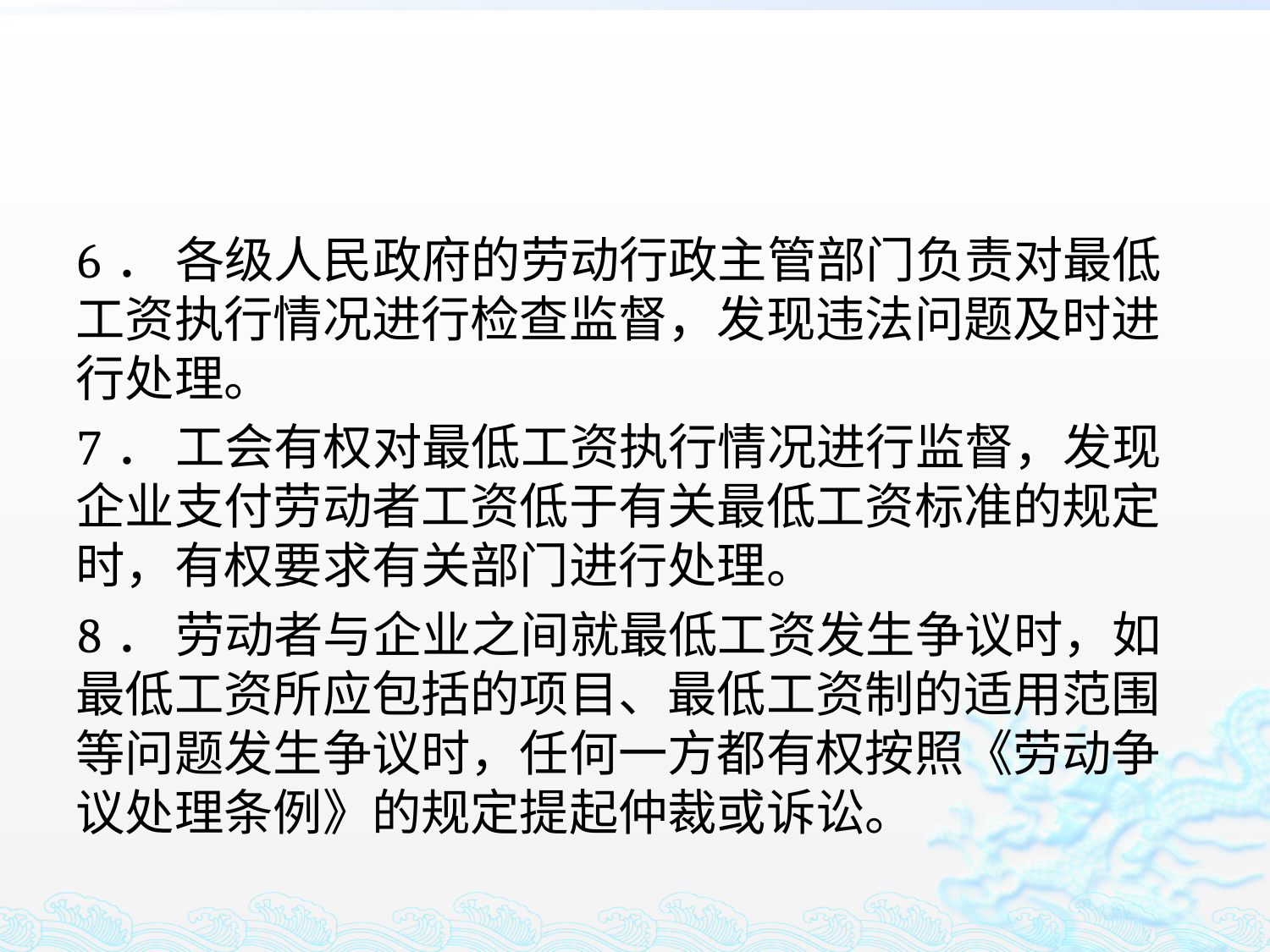

#
6． 各级人民政府的劳动行政主管部门负责对最低工资执行情况进行检查监督，发现违法问题及时进行处理。
7． 工会有权对最低工资执行情况进行监督，发现企业支付劳动者工资低于有关最低工资标准的规定时，有权要求有关部门进行处理。
8． 劳动者与企业之间就最低工资发生争议时，如最低工资所应包括的项目、最低工资制的适用范围等问题发生争议时，任何一方都有权按照《劳动争议处理条例》的规定提起仲裁或诉讼。